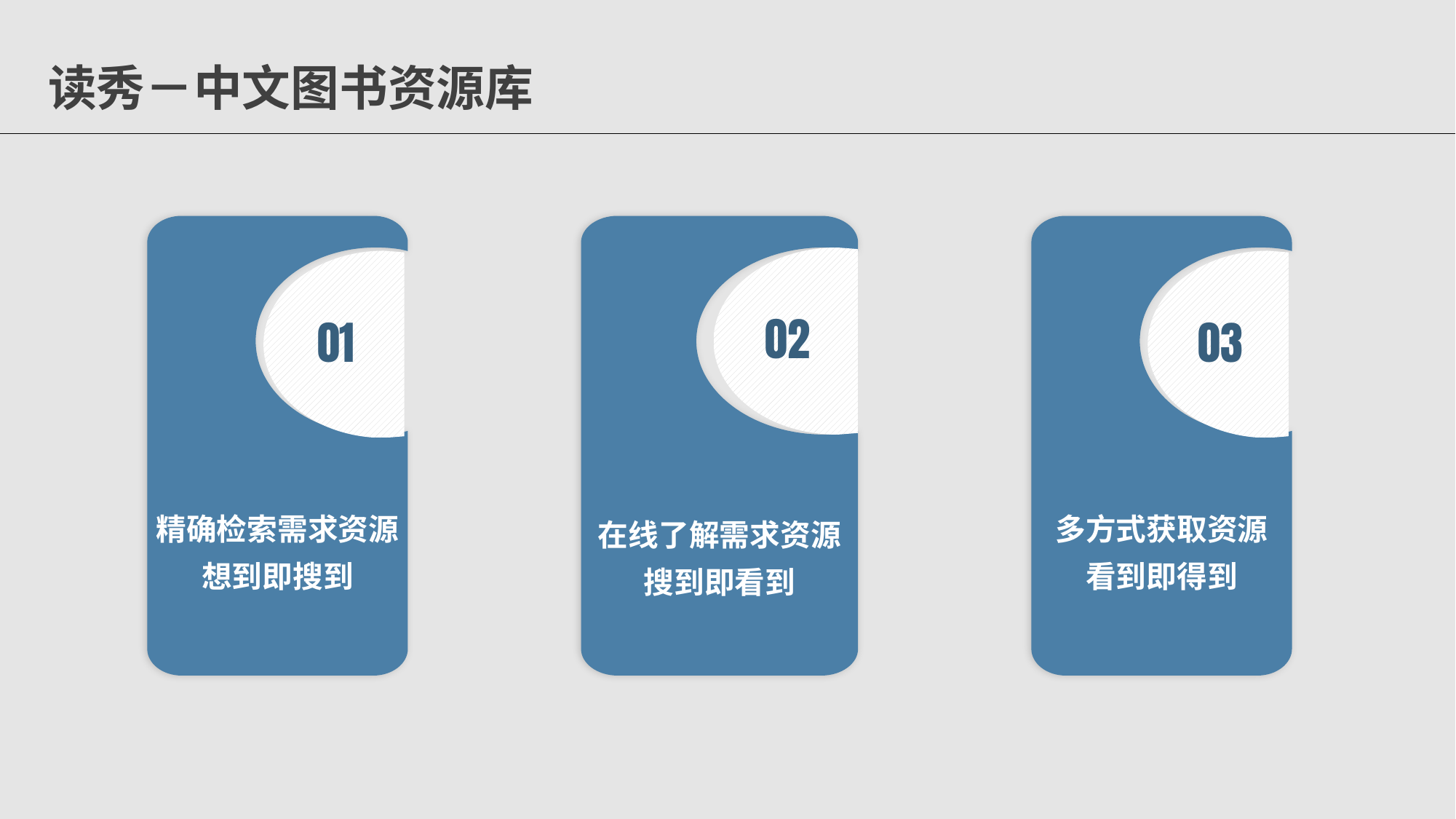

读秀－中文图书资源库
精确检索需求资源
想到即搜到
01
在线了解需求资源
搜到即看到
02
多方式获取资源
看到即得到
03